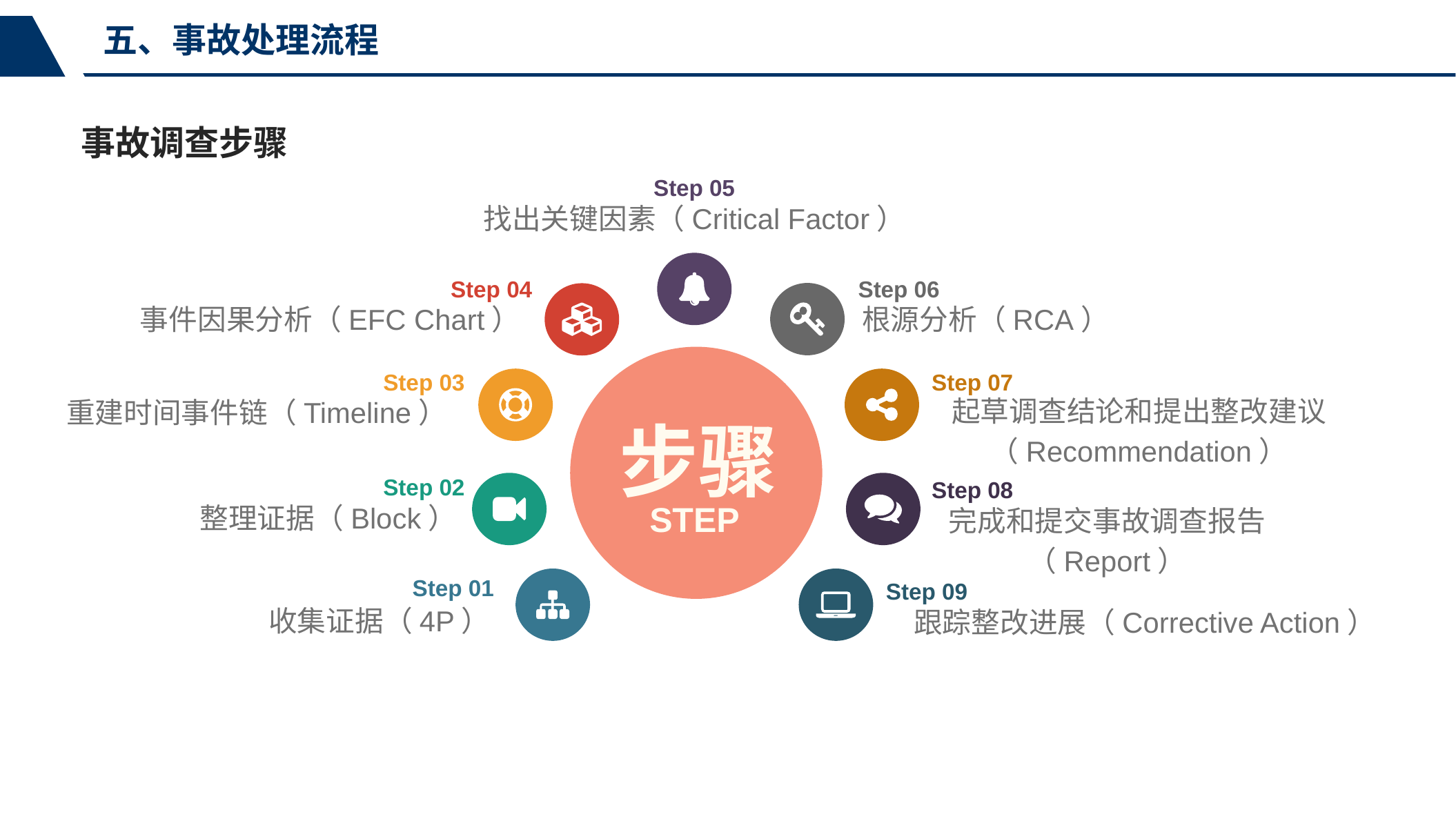

五、事故处理流程

事故调查步骤
Step 05
找出关键因素（Critical Factor）

Step 04
事件因果分析（EFC Chart）
Step 06
根源分析（RCA）

步骤
STEP
Step 07
起草调查结论和提出整改建议
（Recommendation）
Step 03
重建时间事件链（Timeline）

Step 02
整理证据（Block）

Step 08
完成和提交事故调查报告
（Report）

Step 01
收集证据（4P）
Step 09
跟踪整改进展（Corrective Action）